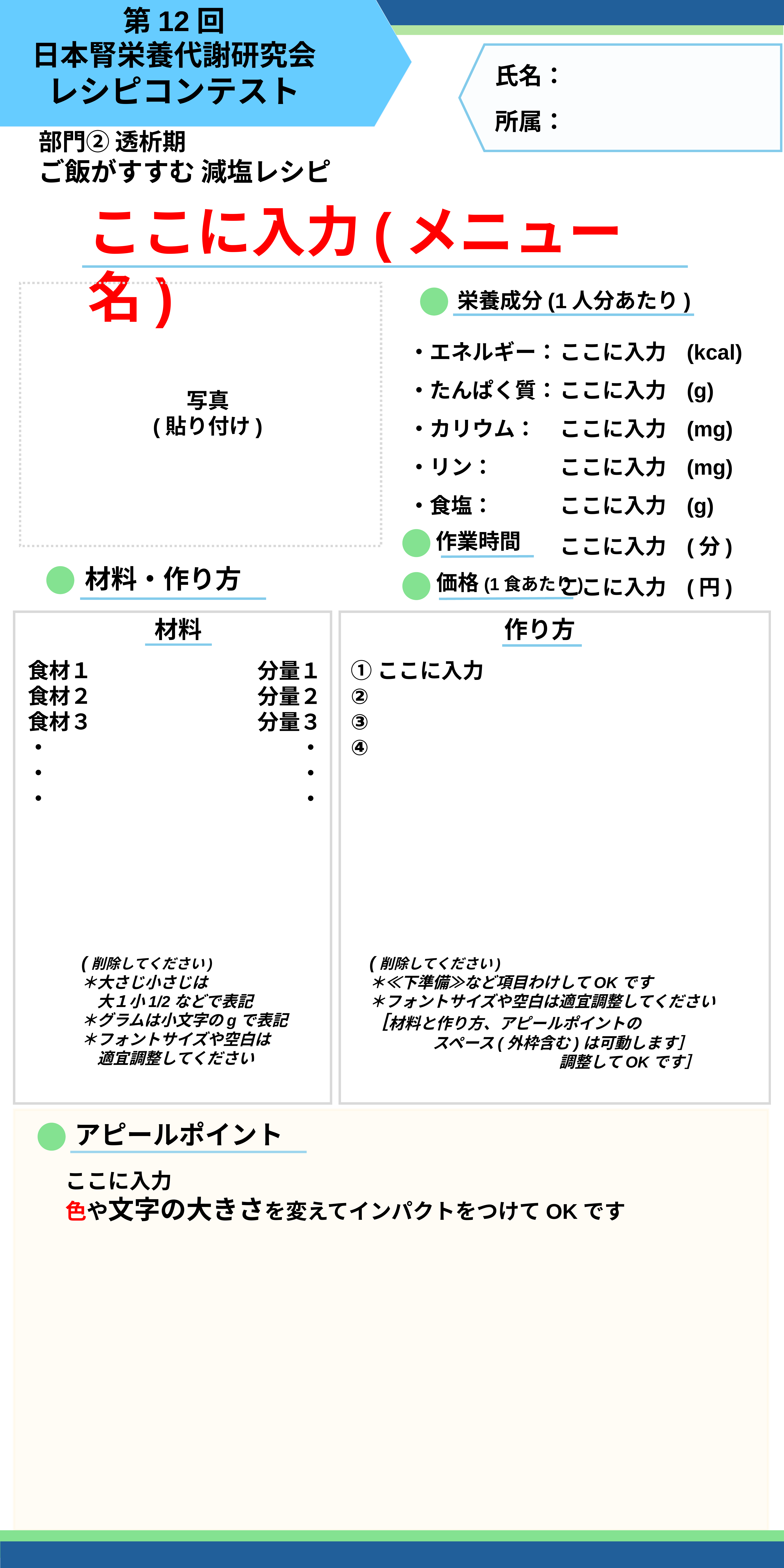

氏名：
所属：
ここに入力(メニュー名)

ここに入力
ここに入力
ここに入力
ここに入力
ここに入力
ここに入力
ここに入力
写真
(貼り付け)

食材１
食材２
食材３
・
・
・

①ここに入力
②
③
④

　分量１
分量２
分量３
・
・
・

(削除してください)
＊大さじ小さじは
　大１小1/2などで表記
＊グラムは小文字のgで表記
＊フォントサイズや空白は
　適宜調整してください
(削除してください)
＊≪下準備≫など項目わけしてOKです
＊フォントサイズや空白は適宜調整してください
［材料と作り方、アピールポイントの
　　　　スペース(外枠含む)は可動します］
　　　　　　　　　　　　調整してOKです］

アピールポイント

ここに入力
色や文字の大きさを変えてインパクトをつけてOKです